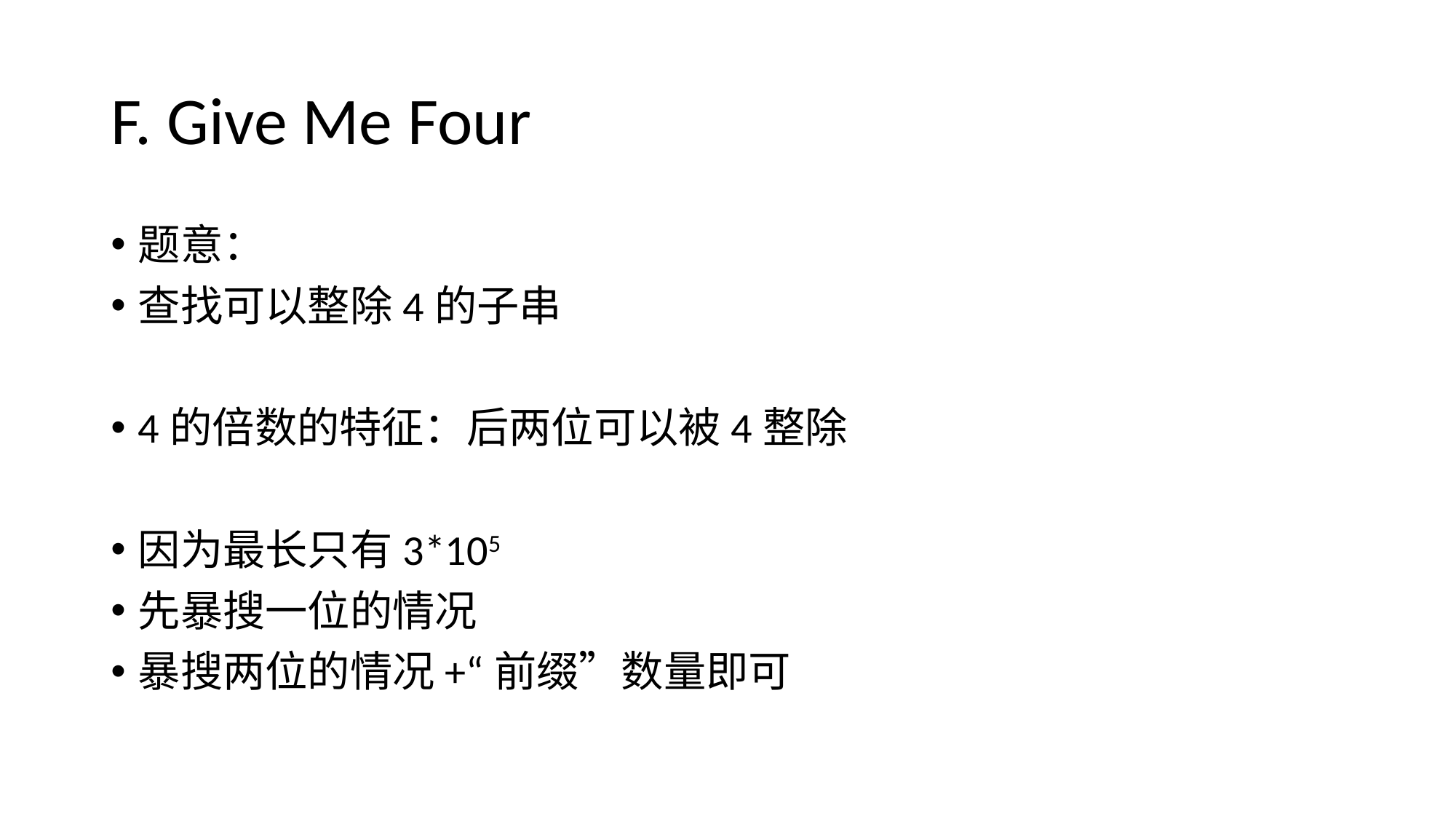

# F. Give Me Four
题意：
查找可以整除4的子串

4的倍数的特征：后两位可以被4整除

因为最长只有3*105
先暴搜一位的情况
暴搜两位的情况+“前缀”数量即可